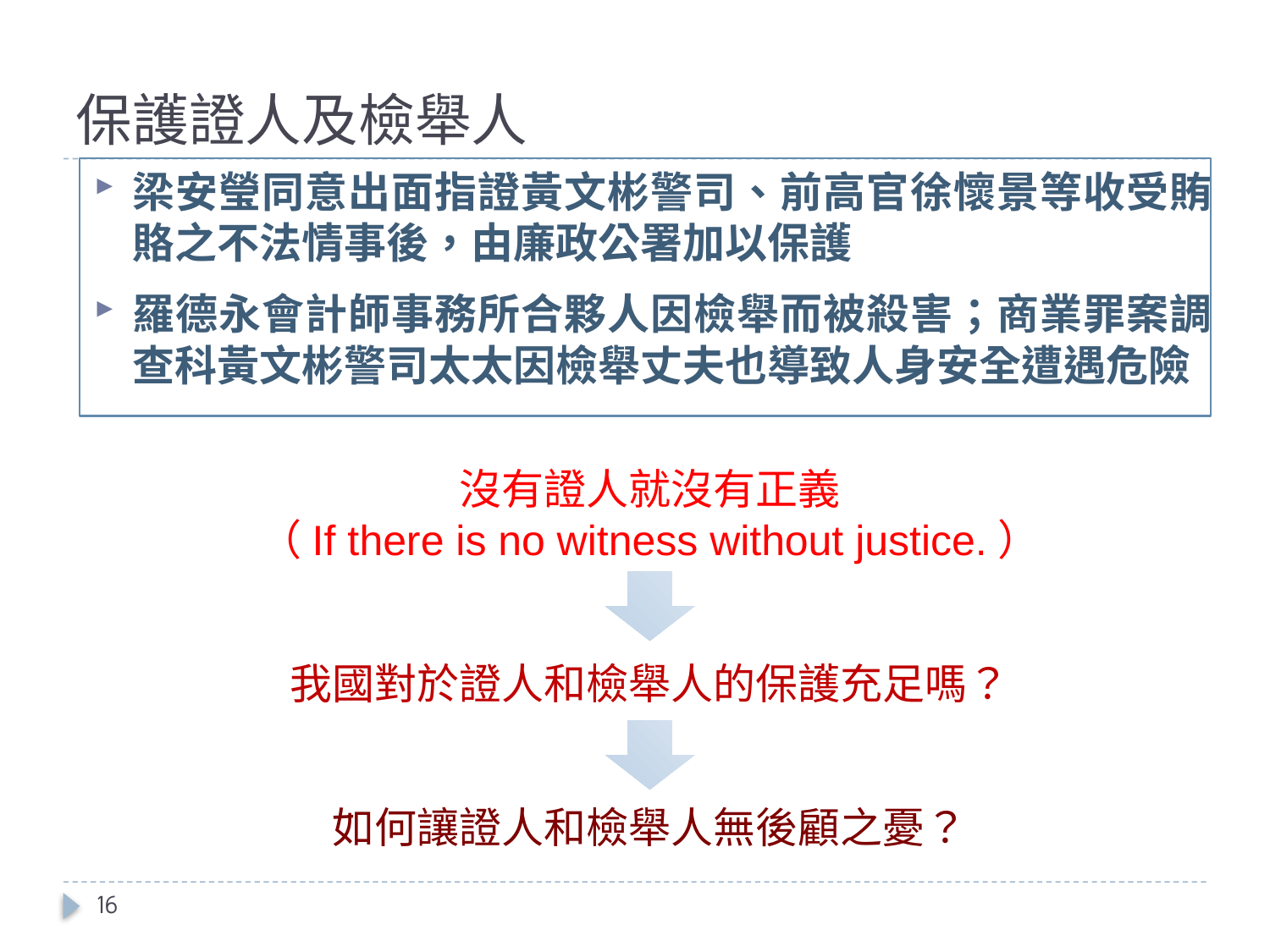

# 保護證人及檢舉人

梁安瑩同意出面指證黃文彬警司、前高官徐懷景等收受賄賂之不法情事後，由廉政公署加以保護
羅德永會計師事務所合夥人因檢舉而被殺害；商業罪案調查科黃文彬警司太太因檢舉丈夫也導致人身安全遭遇危險

沒有證人就沒有正義
（If there is no witness without justice.）

我國對於證人和檢舉人的保護充足嗎？

如何讓證人和檢舉人無後顧之憂？

16